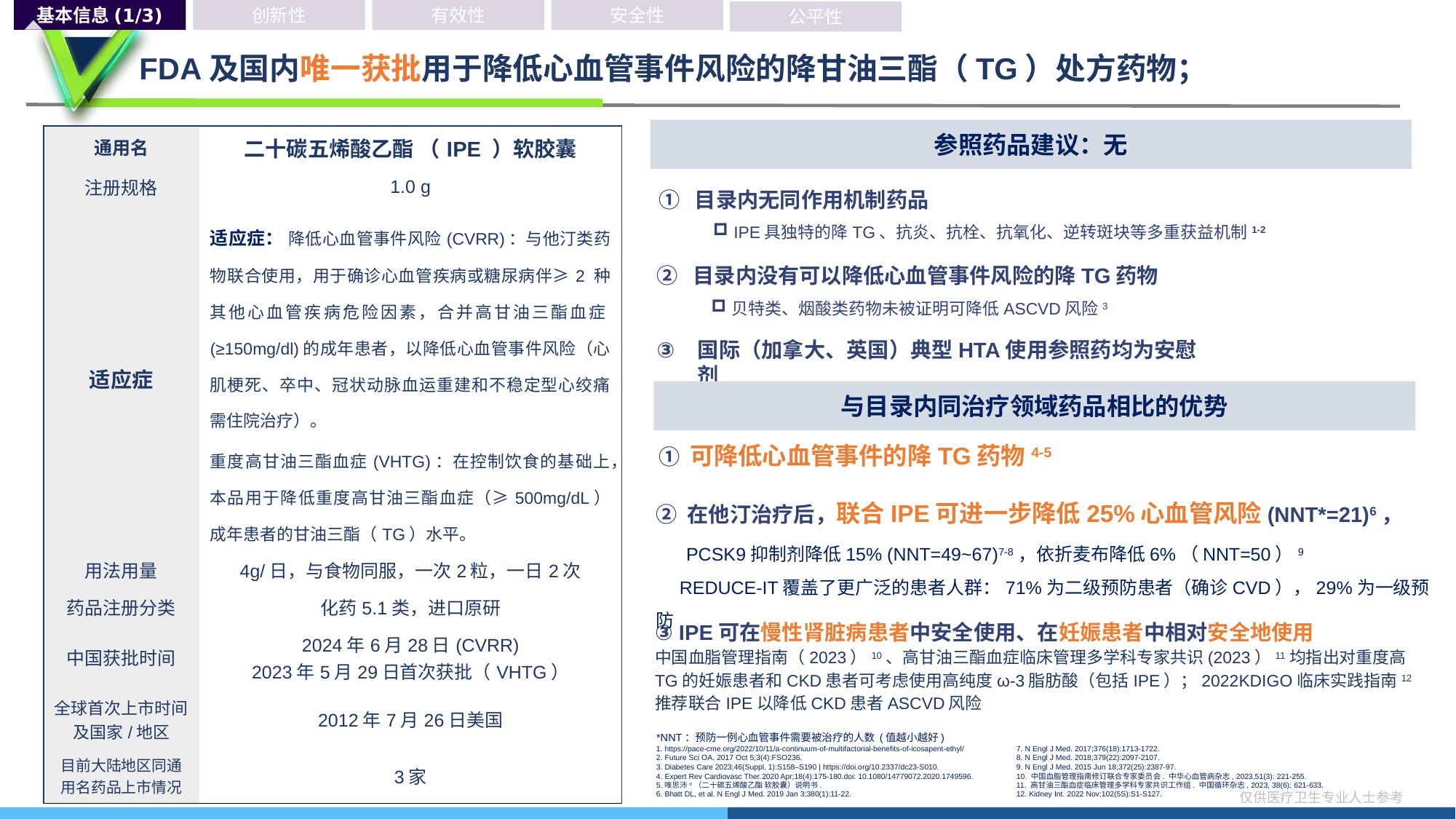

基本信息(1/3)
创新性
有效性
安全性
公平性

# FDA及国内唯一获批用于降低心血管事件风险的降甘油三酯（TG）处方药物；
参照药品建议：无
| 通用名 | 二十碳五烯酸乙酯 （IPE ）软胶囊 |
| --- | --- |
| 注册规格 | 1.0 g |
| 适应症 | 适应症： 降低心血管事件风险(CVRR)：与他汀类药物联合使用，用于确诊心血管疾病或糖尿病伴≥2 种其他心血管疾病危险因素，合并高甘油三酯血症(≥150mg/dl)的成年患者，以降低心血管事件风险（心肌梗死、卒中、冠状动脉血运重建和不稳定型心绞痛需住院治疗）。 重度高甘油三酯血症(VHTG)：在控制饮食的基础上，本品用于降低重度高甘油三酯血症（≥500mg/dL）成年患者的甘油三酯（TG）水平。 |
| 用法用量 | 4g/日，与食物同服，一次2粒，一日2次 |
| 药品注册分类 | 化药5.1类，进口原研 |
| 中国获批时间 | 2024年6月28日(CVRR) 2023年5月29日首次获批（VHTG） |
| 全球首次上市时间及国家/地区 | 2012年7月26日美国 |
| 目前大陆地区同通用名药品上市情况 | 3家 |
①  目录内无同作用机制药品
IPE具独特的降TG、抗炎、抗栓、抗氧化、逆转斑块等多重获益机制1-2
②  目录内没有可以降低心血管事件风险的降TG药物
贝特类、烟酸类药物未被证明可降低ASCVD风险3
国际（加拿大、英国）典型HTA使用参照药均为安慰剂
与目录内同治疗领域药品相比的优势
① 可降低心血管事件的降TG药物4-5
② 在他汀治疗后，联合IPE可进一步降低25%心血管风险(NNT*=21)6，
     PCSK9抑制剂降低15% (NNT=49~67)7-8，依折麦布降低6%（NNT=50）9
        REDUCE-IT覆盖了更广泛的患者人群：71%为二级预防患者（确诊CVD），29%为一级预防
③ IPE可在慢性肾脏病患者中安全使用、在妊娠患者中相对安全地使用
中国血脂管理指南（2023）10、高甘油三酯血症临床管理多学科专家共识(2023）11均指出对重度高TG的妊娠患者和CKD患者可考虑使用高纯度ω⁃3脂肪酸（包括IPE）；2022KDIGO临床实践指南12推荐联合IPE以降低CKD患者ASCVD风险
*NNT：预防一例心血管事件需要被治疗的人数 (值越小越好)
1. https://pace-cme.org/2022/10/11/a-continuum-of-multifactorial-benefits-of-icosapent-ethyl/
2. Future Sci OA. 2017 Oct 5;3(4):FSO236.
3. Diabetes Care 2023;46(Suppl. 1):S158–S190 | https://doi.org/10.2337/dc23-S010.
4. Expert Rev Cardiovasc Ther.2020 Apr;18(4):175-180.doi: 10.1080/14779072.2020.1749596.
5.唯思沛®（二十碳五烯酸乙酯 软胶囊）说明书.
6. Bhatt DL, et al. N Engl J Med. 2019 Jan 3;380(1):11-22.
7. N Engl J Med. 2017;376(18):1713-1722.
8. N Engl J Med. 2018;379(22):2097-2107.
9. N Engl J Med. 2015 Jun 18;372(25):2387-97.
10. 中国血脂管理指南修订联合专家委员会. 中华心血管病杂志, 2023,51(3): 221-255.
11. 高甘油三酯血症临床管理多学科专家共识工作组. 中国循环杂志, 2023, 38(6): 621-633.
12. Kidney Int. 2022 Nov;102(5S):S1-S127.